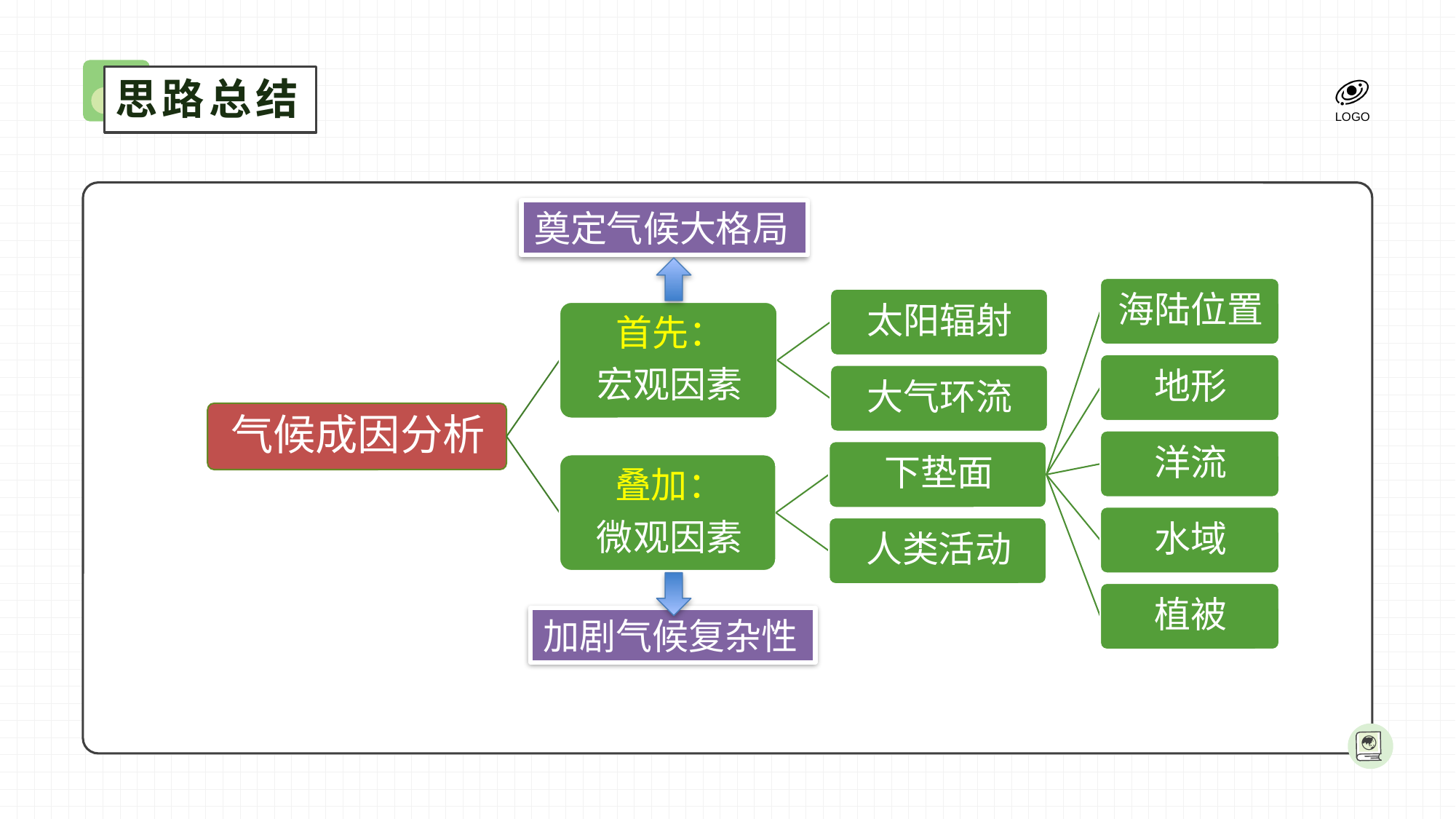

思路总结
奠定气候大格局
气候成因分析

首先：
宏观因素

太阳辐射

大气环流

叠加：
微观因素

下垫面

海陆位置

地形

洋流

水域

植被

人类活动

加剧气候复杂性